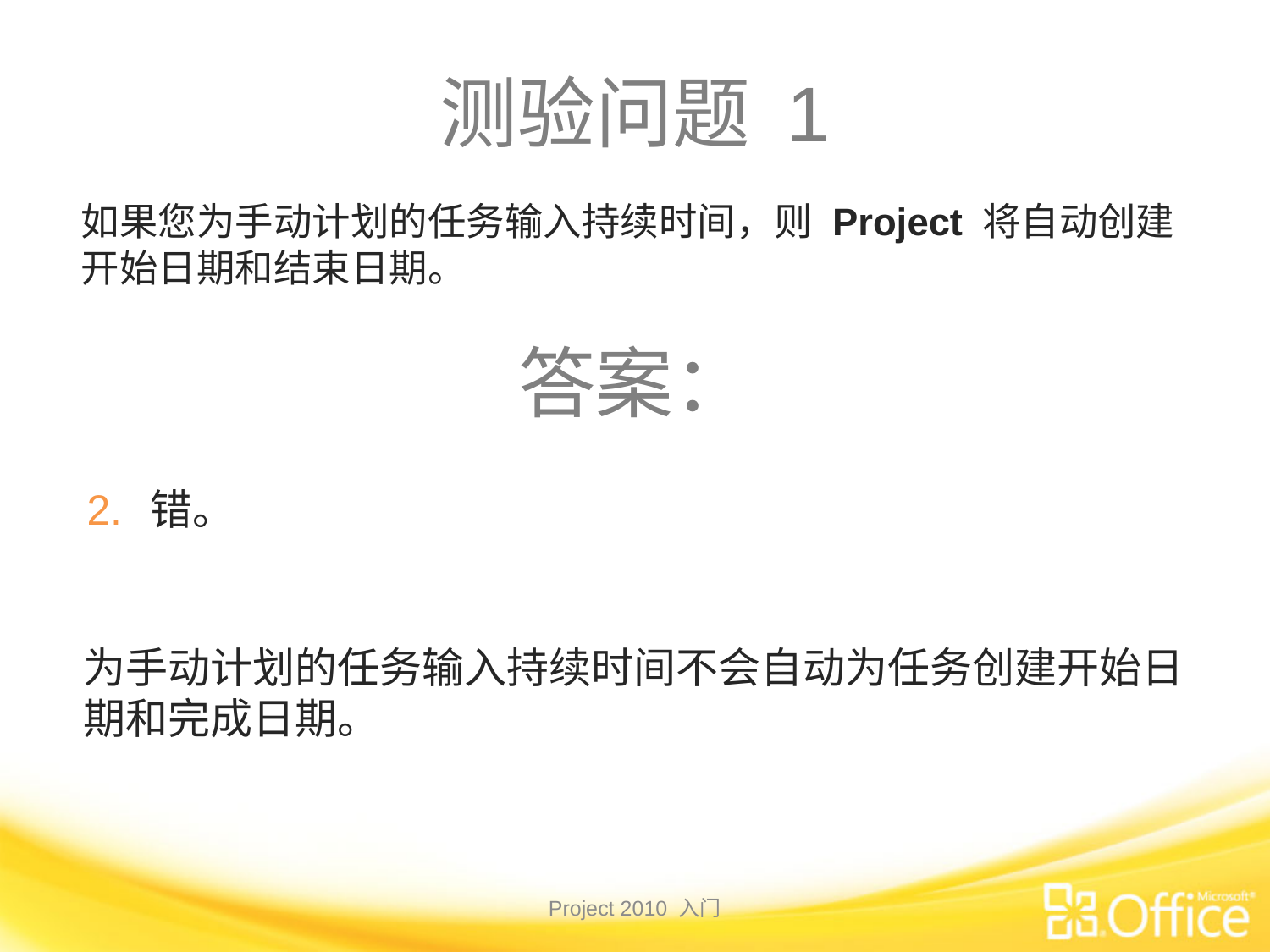

# 测验问题 1
如果您为手动计划的任务输入持续时间，则 Project 将自动创建开始日期和结束日期。
答案：
错。
为手动计划的任务输入持续时间不会自动为任务创建开始日期和完成日期。
Project 2010 入门